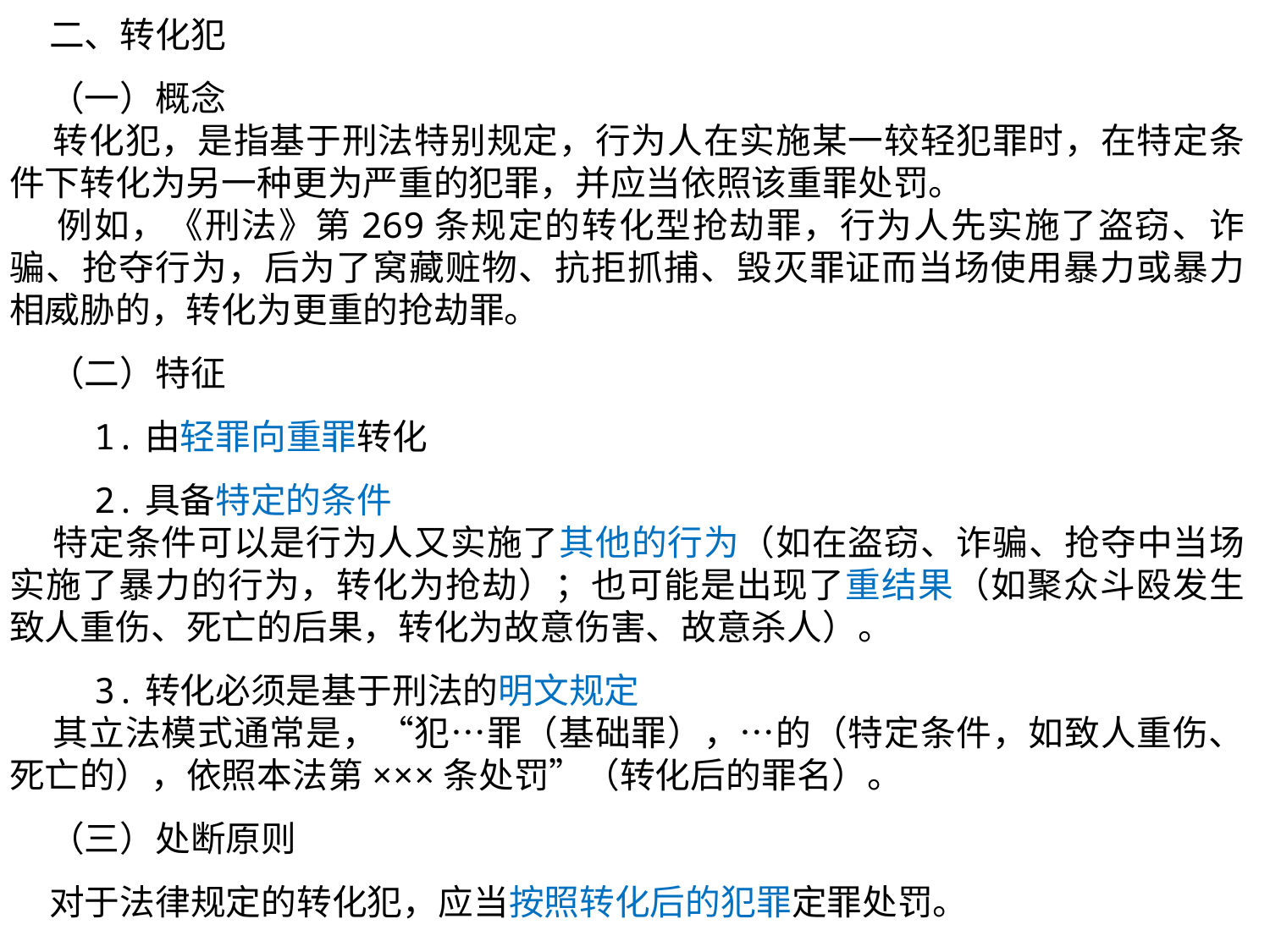

二、转化犯

    （一）概念
    转化犯，是指基于刑法特别规定，行为人在实施某一较轻犯罪时，在特定条件下转化为另一种更为严重的犯罪，并应当依照该重罪处罚。
    例如，《刑法》第269条规定的转化型抢劫罪，行为人先实施了盗窃、诈骗、抢夺行为，后为了窝藏赃物、抗拒抓捕、毁灭罪证而当场使用暴力或暴力相威胁的，转化为更重的抢劫罪。

    （二）特征

    1.由轻罪向重罪转化

    2.具备特定的条件
    特定条件可以是行为人又实施了其他的行为（如在盗窃、诈骗、抢夺中当场实施了暴力的行为，转化为抢劫）；也可能是出现了重结果（如聚众斗殴发生致人重伤、死亡的后果，转化为故意伤害、故意杀人）。

    3.转化必须是基于刑法的明文规定
    其立法模式通常是，“犯…罪（基础罪），…的（特定条件，如致人重伤、死亡的），依照本法第×××条处罚”（转化后的罪名）。

    （三）处断原则

    对于法律规定的转化犯，应当按照转化后的犯罪定罪处罚。